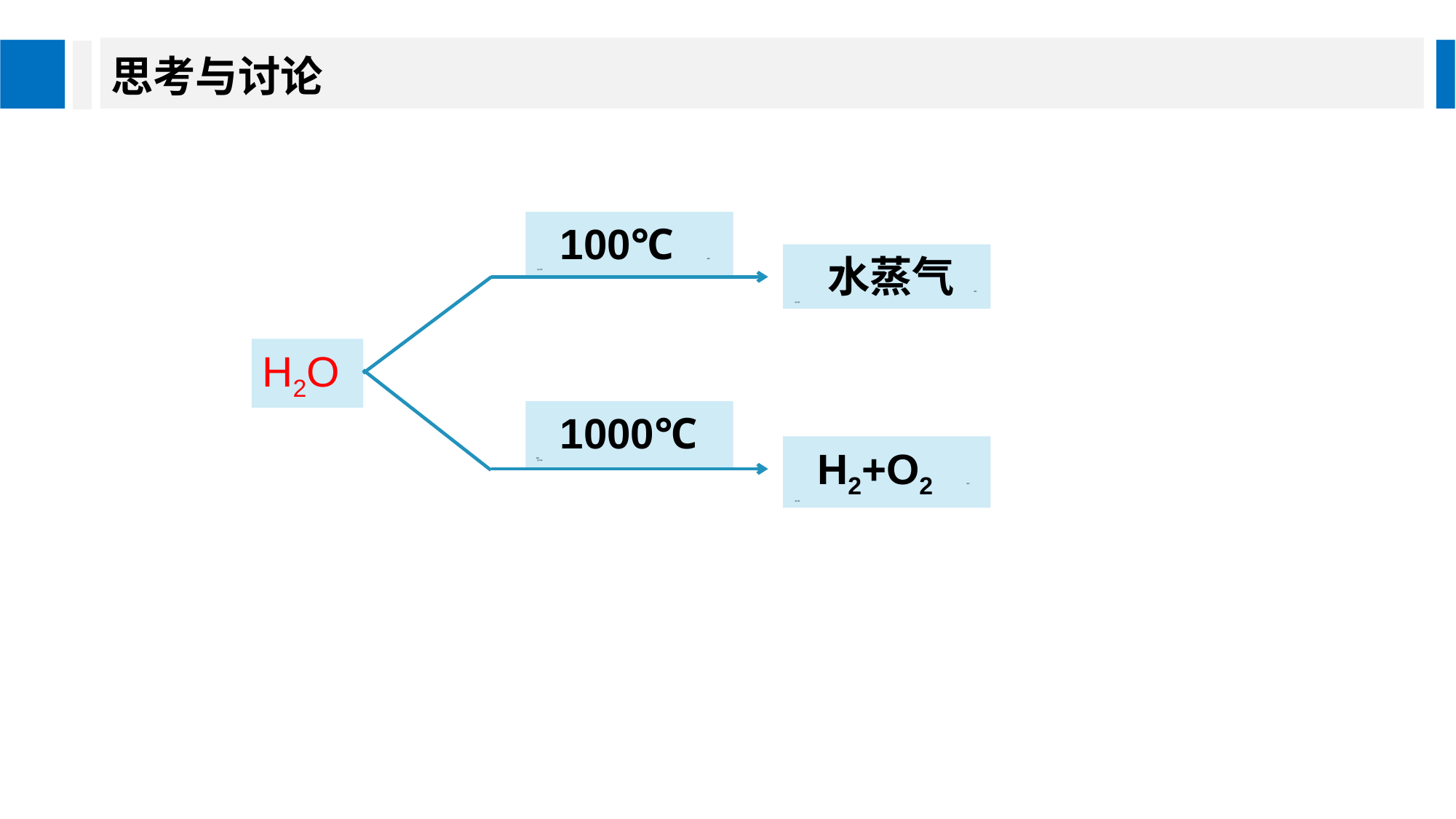

思考与讨论

  100℃  微观
（粒子数）
  水蒸气  微观
（粒子数）
H2O
宏观
（质量）
  1000℃  微观
（粒子数）
  H2+O2  微观
（粒子数）